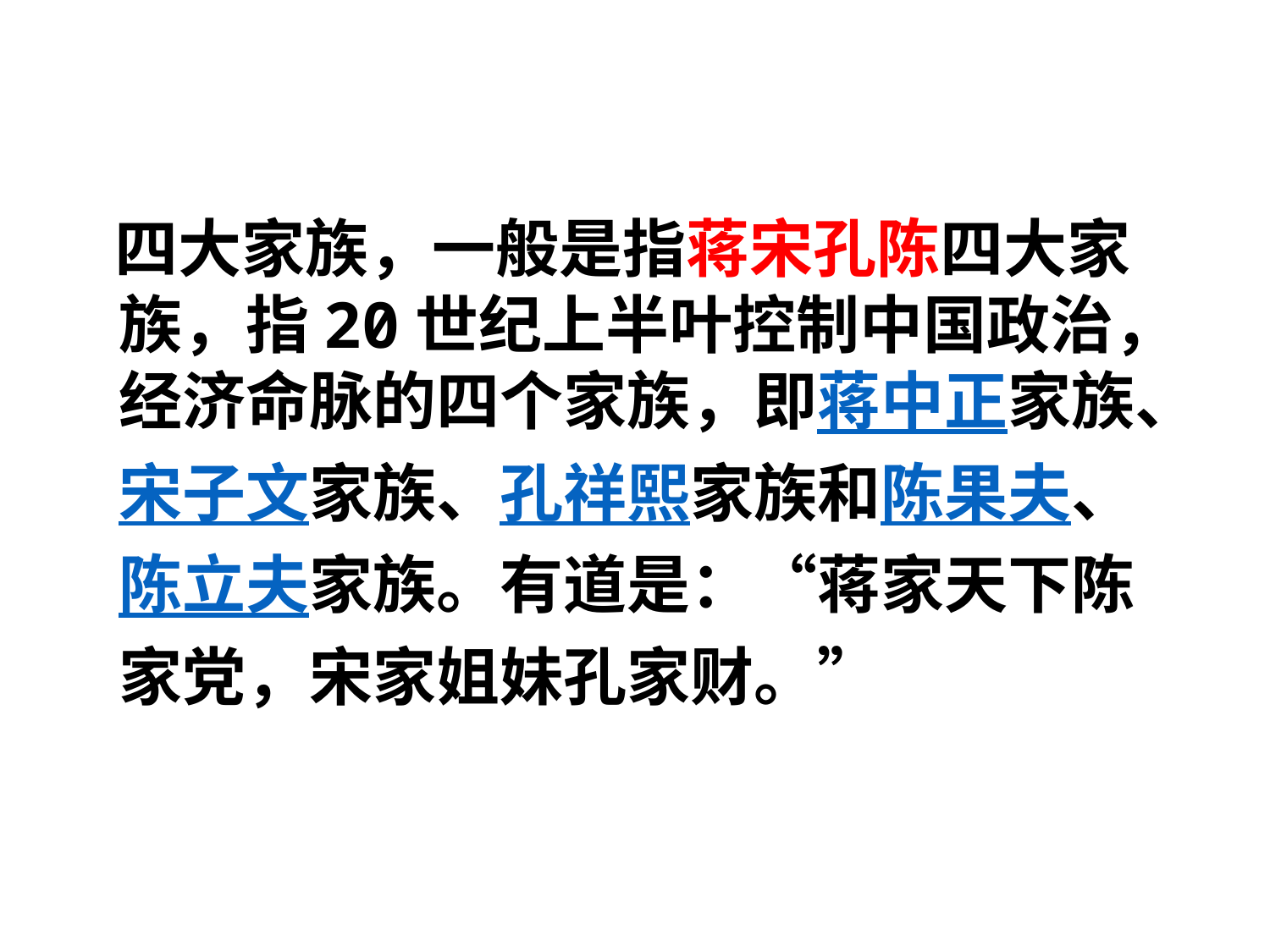

四大家族，一般是指蒋宋孔陈四大家族，指20世纪上半叶控制中国政治，经济命脉的四个家族，即蒋中正家族、宋子文家族、孔祥熙家族和陈果夫、陈立夫家族。有道是：“蒋家天下陈家党，宋家姐妹孔家财。”